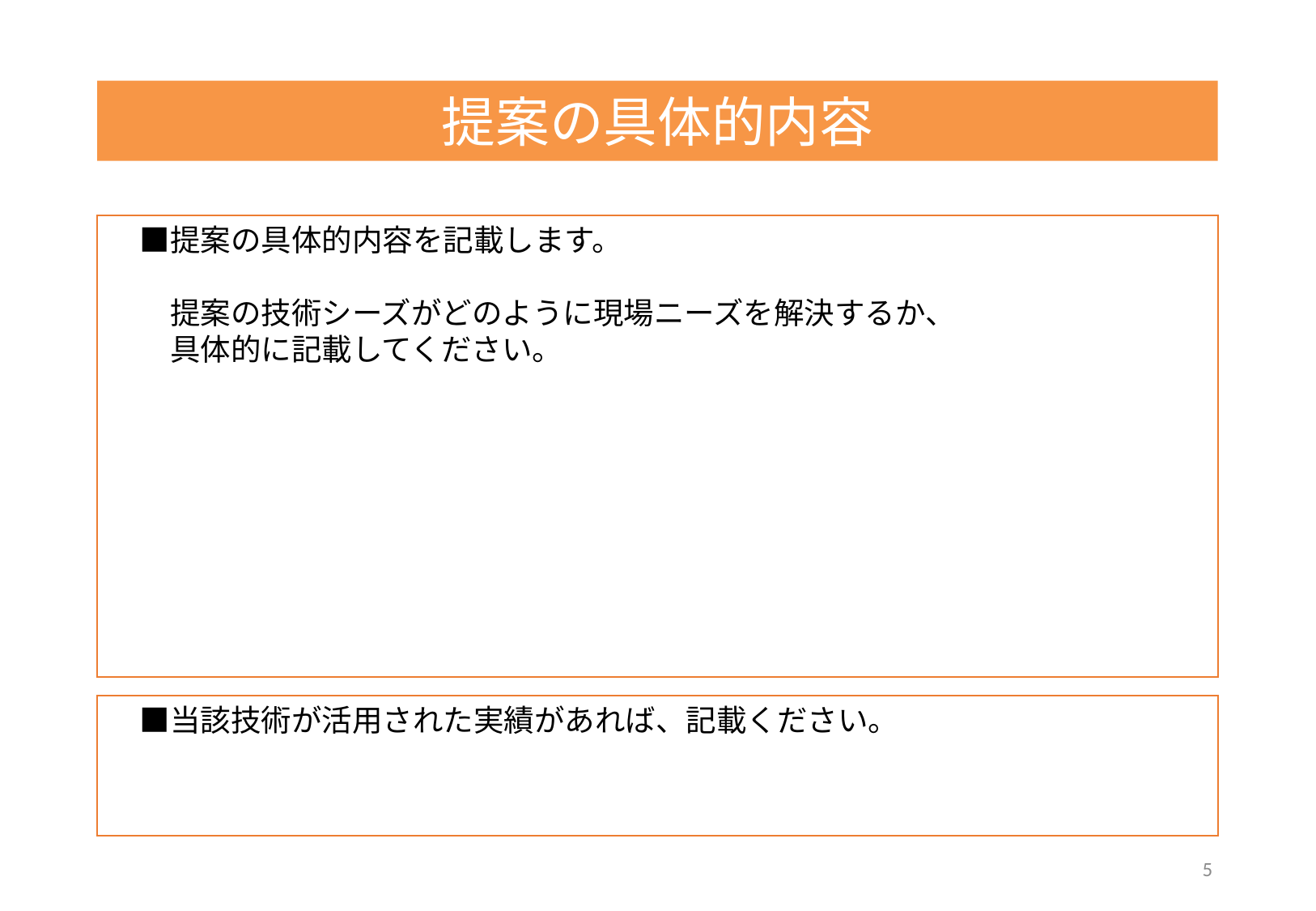

提案の具体的内容
　■提案の具体的内容を記載します。
　　提案の技術シーズがどのように現場ニーズを解決するか、
　　具体的に記載してください。

　■当該技術が活用された実績があれば、記載ください。

5